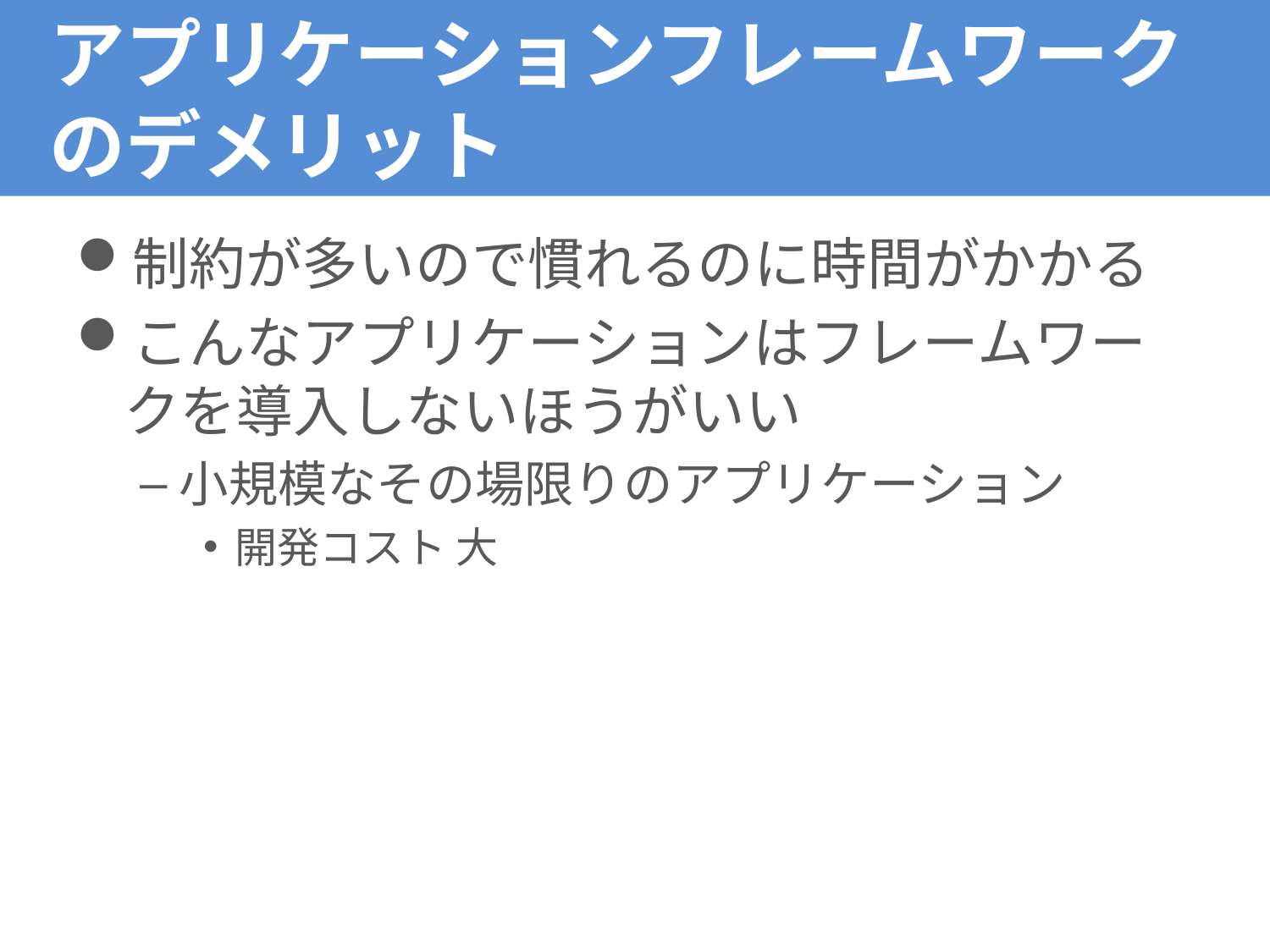

# アプリケーションフレームワークのデメリット
制約が多いので慣れるのに時間がかかる
こんなアプリケーションはフレームワークを導入しないほうがいい
小規模なその場限りのアプリケーション
開発コスト 大